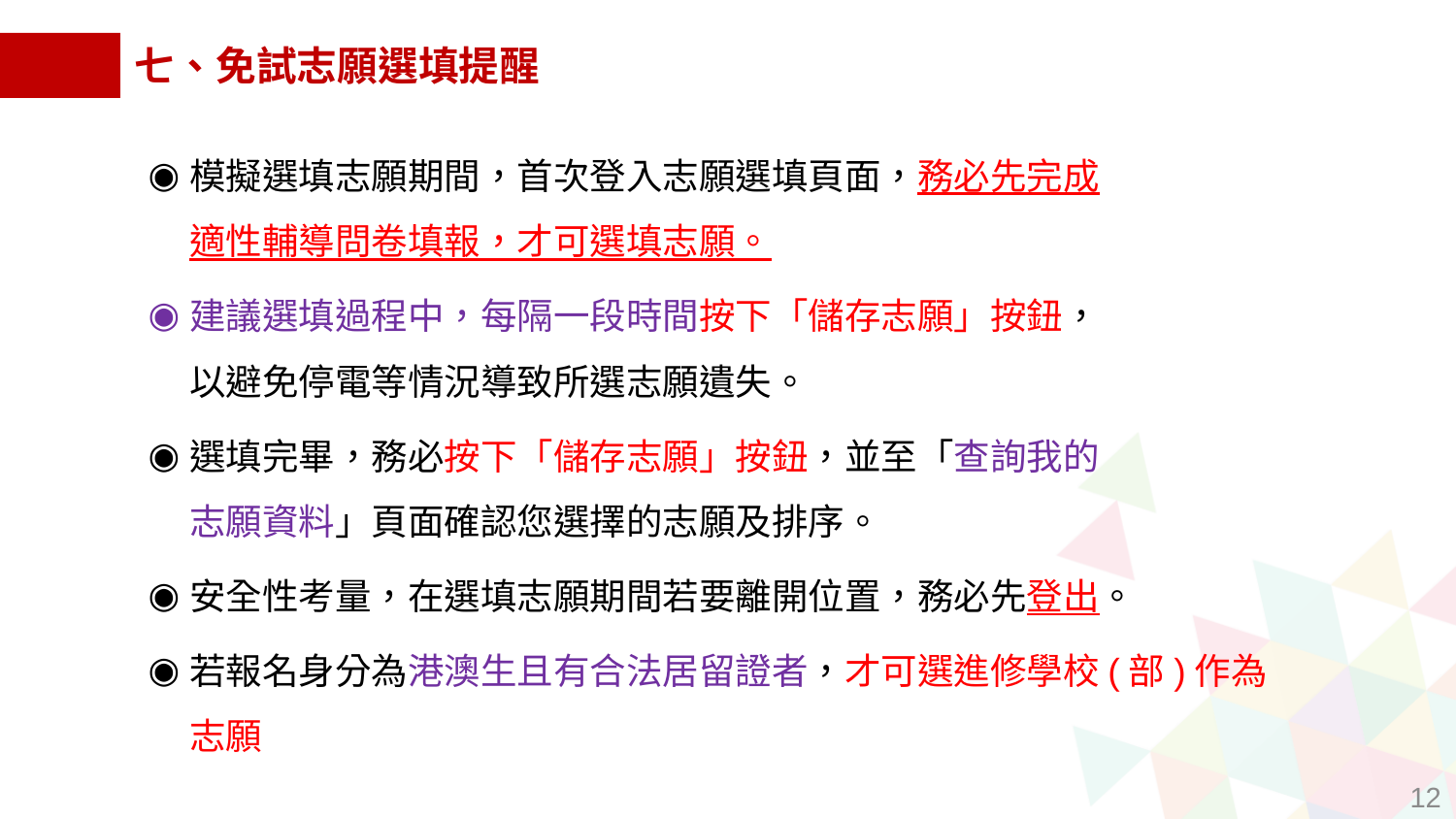

七、免試志願選填提醒
模擬選填志願期間，首次登入志願選填頁面，務必先完成
適性輔導問卷填報，才可選填志願。
建議選填過程中，每隔一段時間按下「儲存志願」按鈕，
以避免停電等情況導致所選志願遺失。
選填完畢，務必按下「儲存志願」按鈕，並至「查詢我的
志願資料」頁面確認您選擇的志願及排序。
安全性考量，在選填志願期間若要離開位置，務必先登出。
若報名身分為港澳生且有合法居留證者，才可選進修學校(部)作為志願
集體報名學生
12